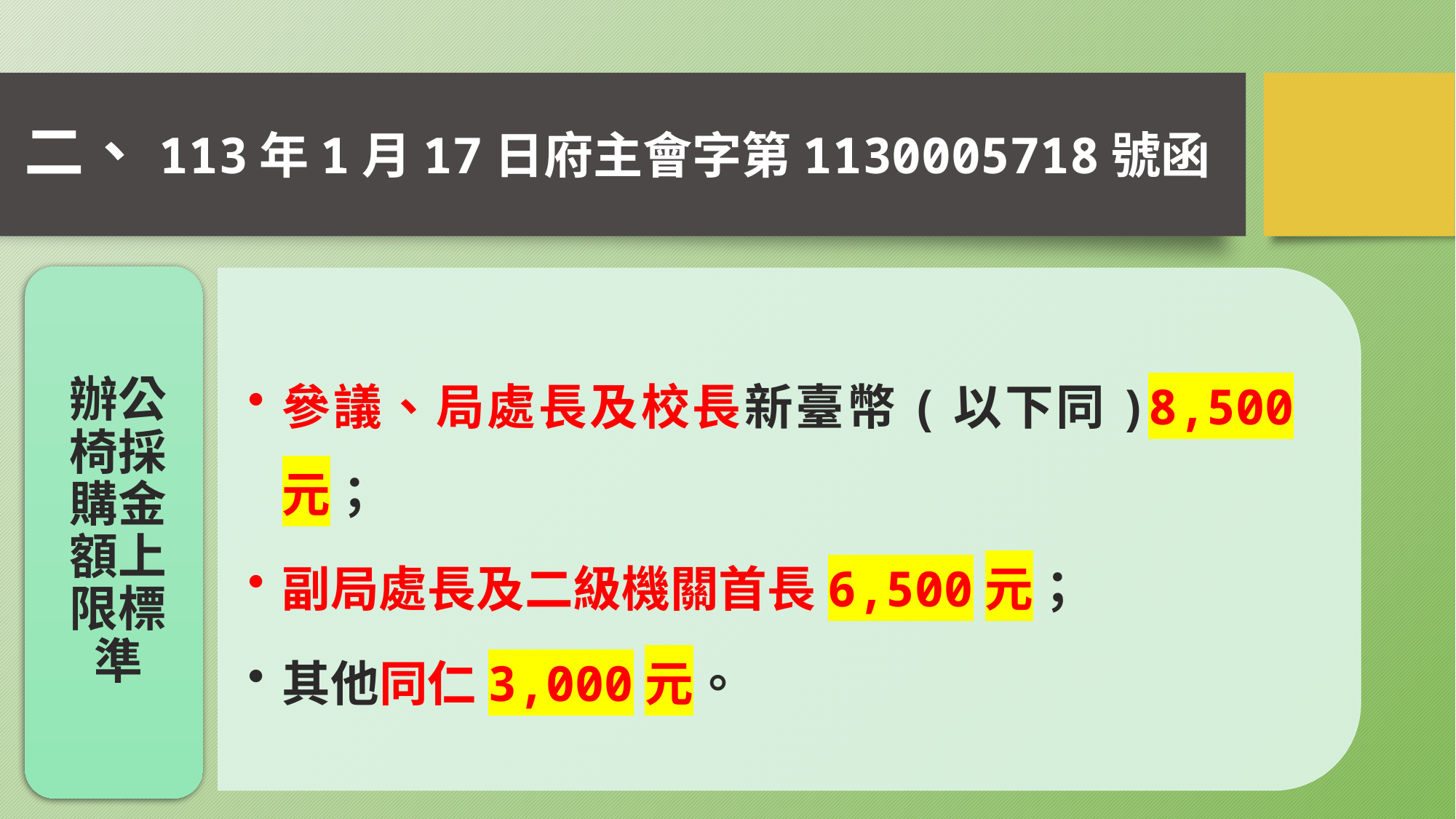

# 二、113年1月17日府主會字第1130005718號函
參議、局處長及校長新臺幣(以下同)8,500元；
副局處長及二級機關首長6,500元；
其他同仁3,000元。
辦公椅採購金額上限標準